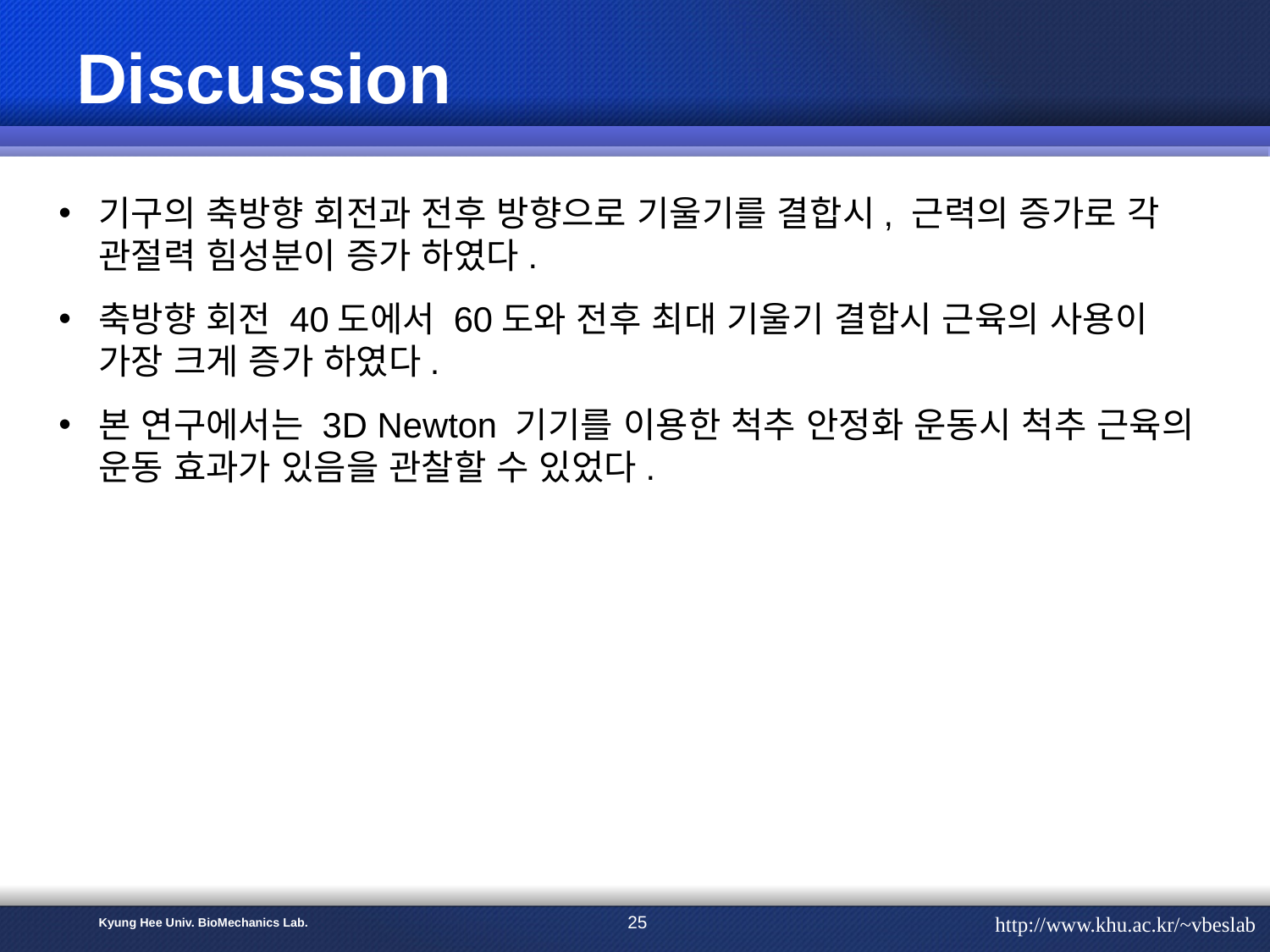

# Discussion
기구의 축방향 회전과 전후 방향으로 기울기를 결합시, 근력의 증가로 각 관절력 힘성분이 증가 하였다.
축방향 회전 40도에서 60도와 전후 최대 기울기 결합시 근육의 사용이 가장 크게 증가 하였다.
본 연구에서는 3D Newton 기기를 이용한 척추 안정화 운동시 척추 근육의 운동 효과가 있음을 관찰할 수 있었다.